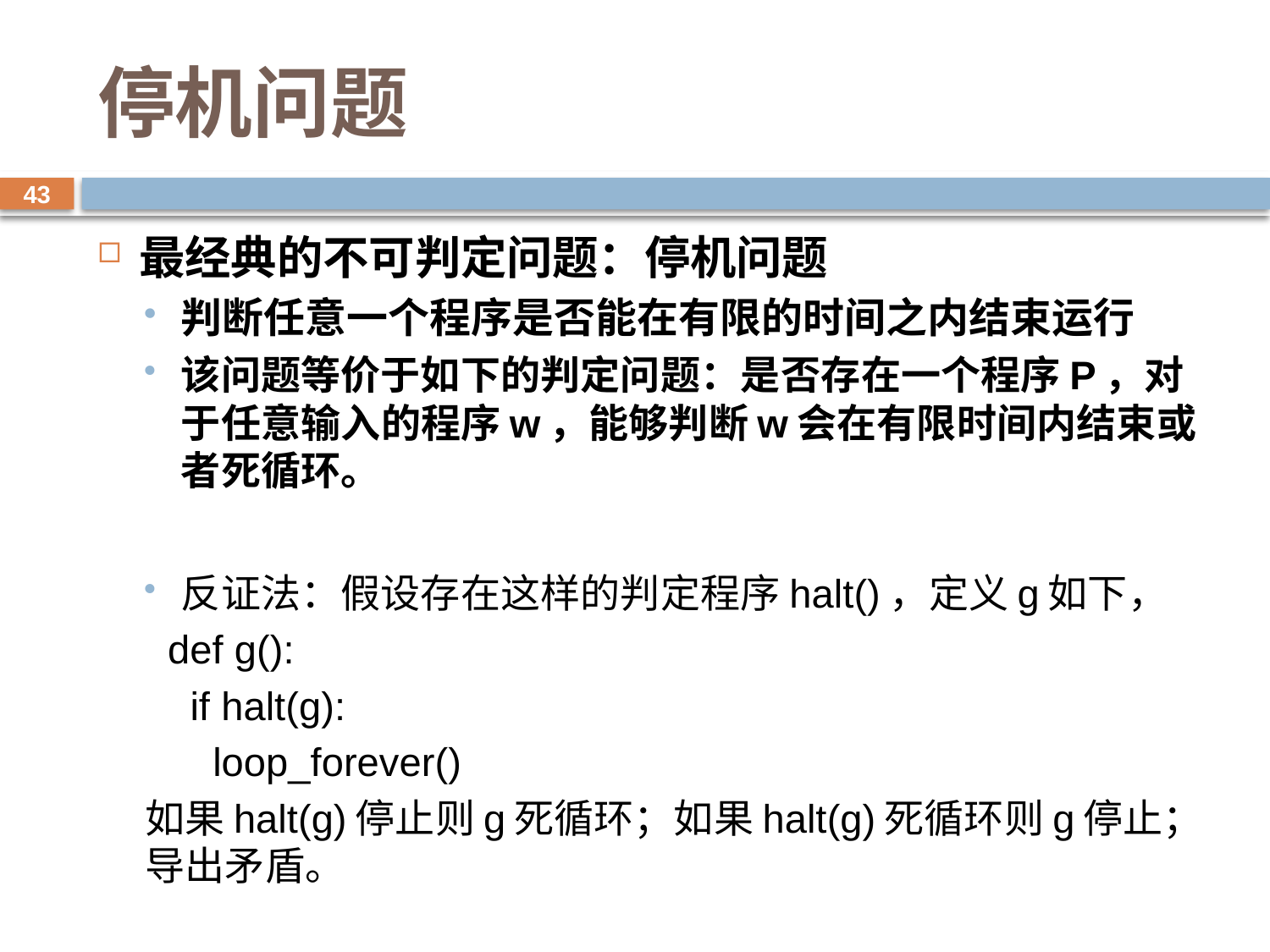

# 停机问题
43
最经典的不可判定问题：停机问题
判断任意一个程序是否能在有限的时间之内结束运行
该问题等价于如下的判定问题：是否存在一个程序P，对于任意输入的程序w，能够判断w会在有限时间内结束或者死循环。

反证法：假设存在这样的判定程序halt()，定义g如下，
  def g():
    if halt(g):
      loop_forever()
如果halt(g)停止则g死循环；如果halt(g)死循环则g停止；导出矛盾。